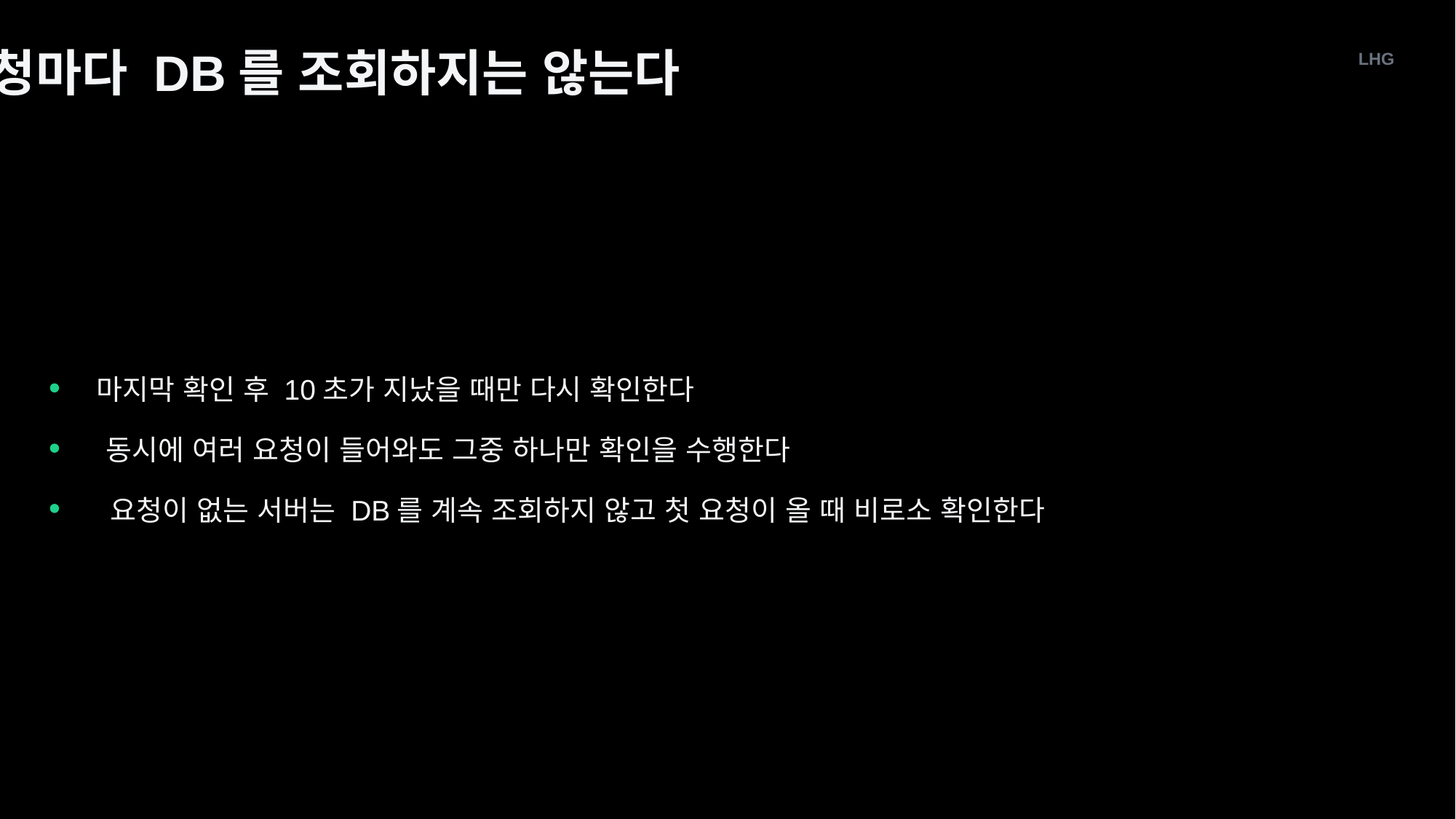

요청마다 DB를 조회하지는 않는다
LHG
마지막 확인 후 10초가 지났을 때만 다시 확인한다

동시에 여러 요청이 들어와도 그중 하나만 확인을 수행한다

요청이 없는 서버는 DB를 계속 조회하지 않고 첫 요청이 올 때 비로소 확인한다